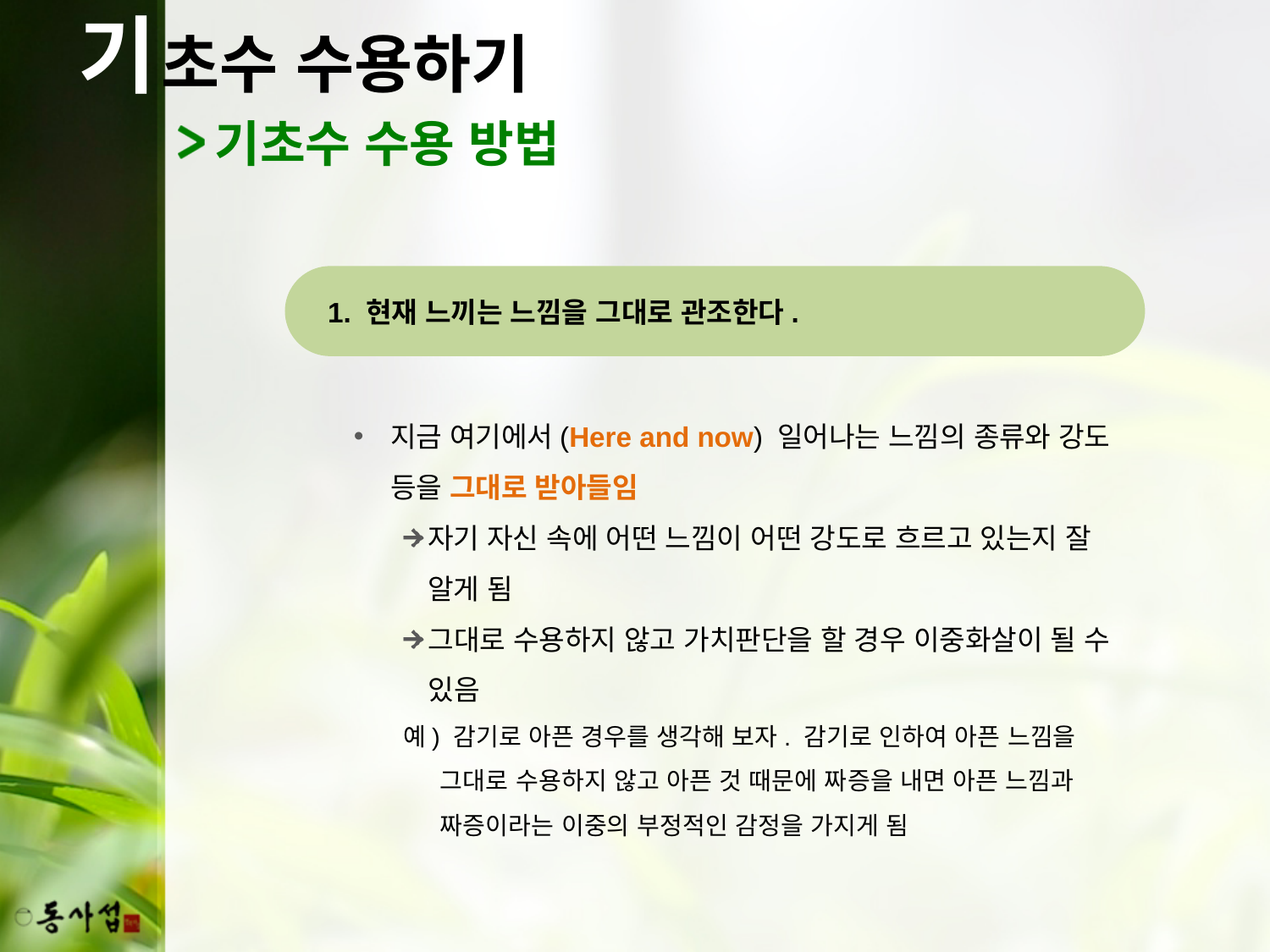

기
초수 수용하기
기초수 수용 방법
1. 현재 느끼는 느낌을 그대로 관조한다.
지금 여기에서(Here and now) 일어나는 느낌의 종류와 강도 등을 그대로 받아들임
자기 자신 속에 어떤 느낌이 어떤 강도로 흐르고 있는지 잘 알게 됨
그대로 수용하지 않고 가치판단을 할 경우 이중화살이 될 수 있음
예) 감기로 아픈 경우를 생각해 보자. 감기로 인하여 아픈 느낌을 그대로 수용하지 않고 아픈 것 때문에 짜증을 내면 아픈 느낌과 짜증이라는 이중의 부정적인 감정을 가지게 됨